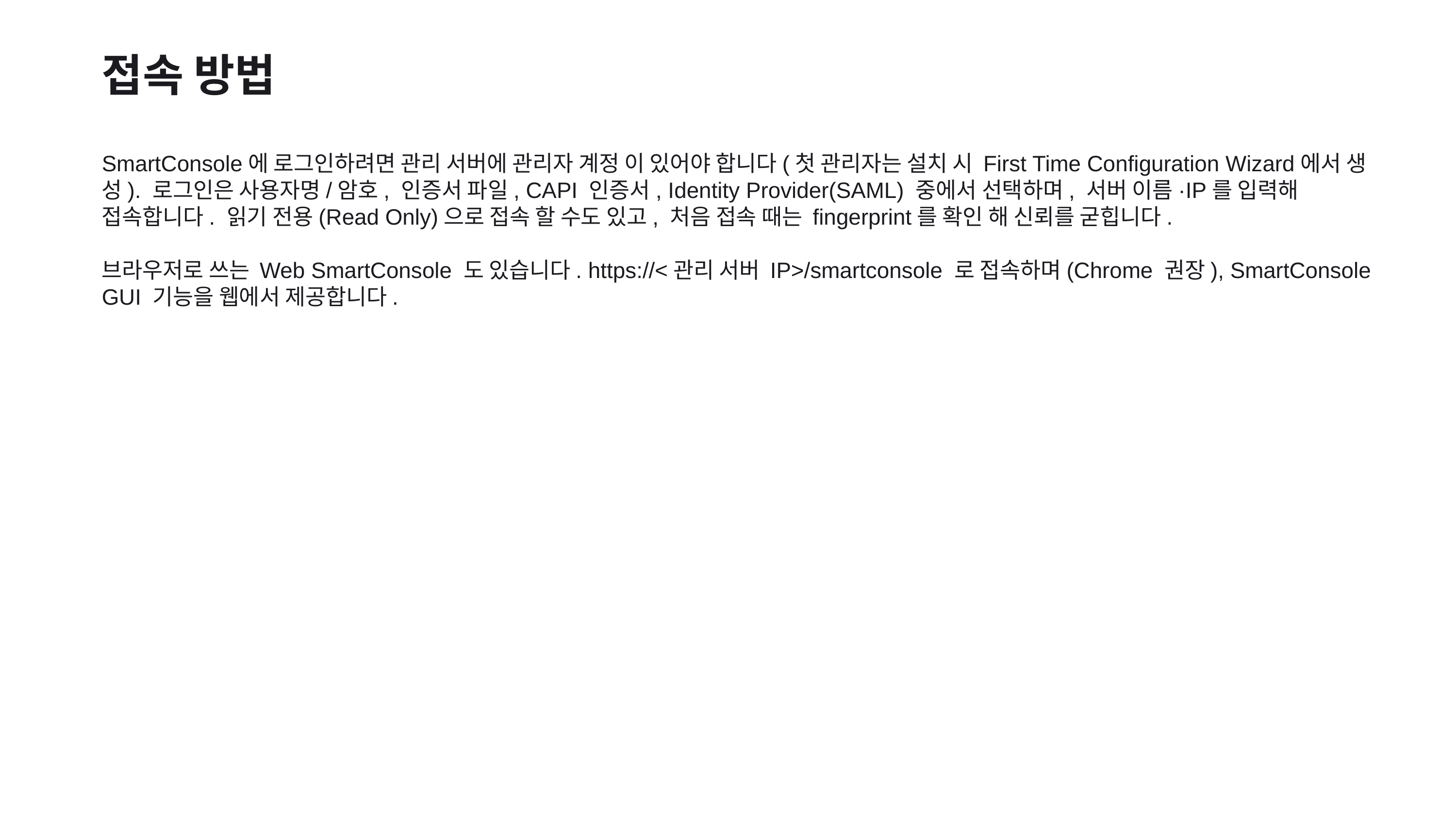

접속 방법
SmartConsole에 로그인하려면 관리 서버에 관리자 계정 이 있어야 합니다(첫 관리자는 설치 시 First Time Configuration Wizard에서 생성). 로그인은 사용자명/암호, 인증서 파일, CAPI 인증서, Identity Provider(SAML) 중에서 선택하며, 서버 이름·IP를 입력해 접속합니다. 읽기 전용(Read Only)으로 접속 할 수도 있고, 처음 접속 때는 fingerprint를 확인 해 신뢰를 굳힙니다.

브라우저로 쓰는 Web SmartConsole 도 있습니다. https://<관리 서버 IP>/smartconsole 로 접속하며(Chrome 권장), SmartConsole GUI 기능을 웹에서 제공합니다.